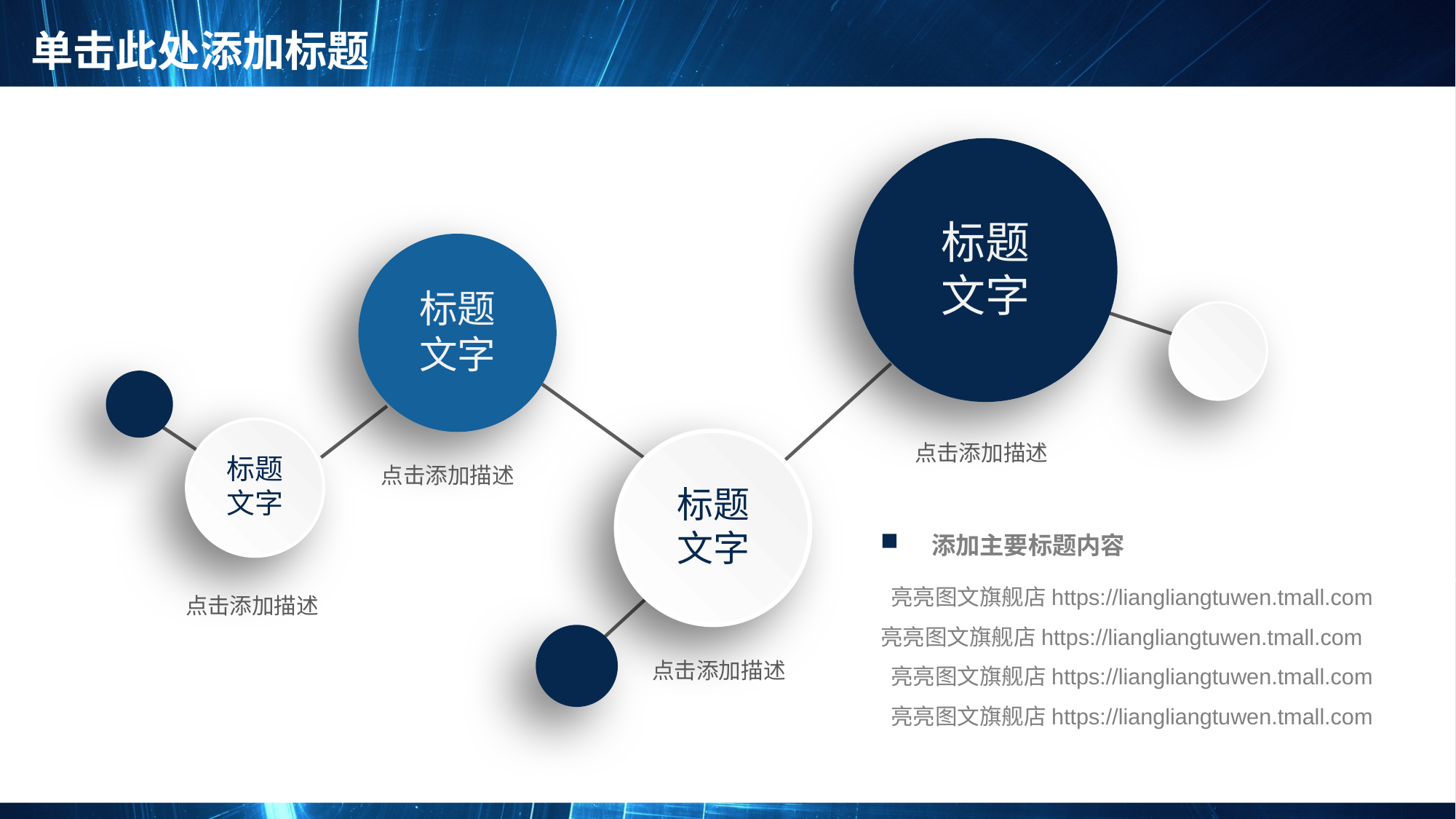

# 单击此处添加标题

标题
文字

标题
文字

点击添加描述
标题
文字
点击添加描述
标题
文字
添加主要标题内容
 亮亮图文旗舰店https://liangliangtuwen.tmall.com 亮亮图文旗舰店https://liangliangtuwen.tmall.com
 亮亮图文旗舰店https://liangliangtuwen.tmall.com
 亮亮图文旗舰店https://liangliangtuwen.tmall.com

点击添加描述

点击添加描述